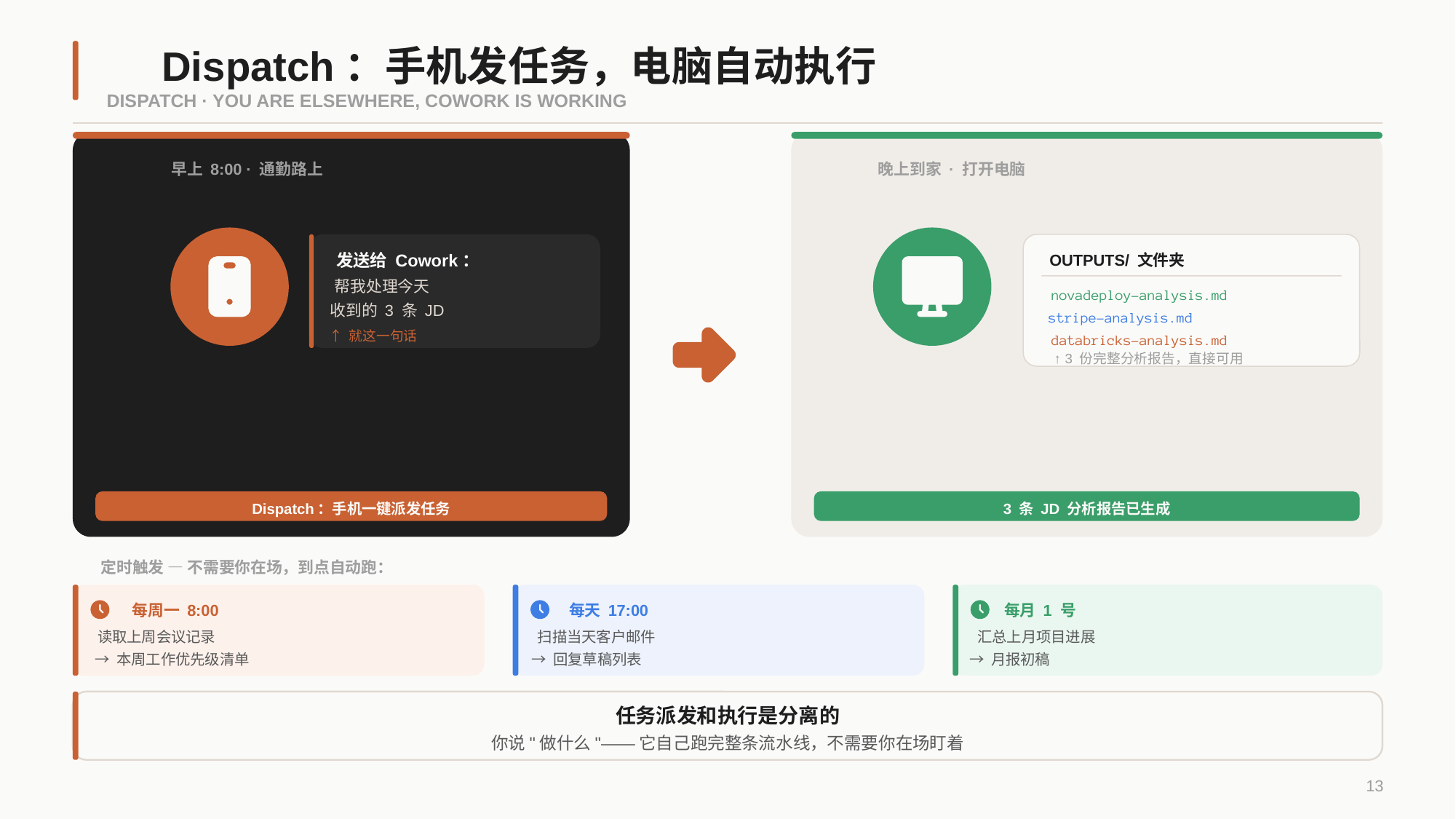

Dispatch：手机发任务，电脑自动执行

DISPATCH · YOU ARE ELSEWHERE, COWORK IS WORKING

早上 8:00 · 通勤路上
晚上到家 · 打开电脑

发送给 Cowork：
OUTPUTS/ 文件夹

帮我处理今天
novadeploy-analysis.md
收到的 3 条 JD
stripe-analysis.md

↑ 就这一句话
databricks-analysis.md
↑ 3 份完整分析报告，直接可用

Dispatch：手机一键派发任务
3 条 JD 分析报告已生成
定时触发 — 不需要你在场，到点自动跑：

每周一 8:00
每天 17:00
每月 1 号
读取上周会议记录
扫描当天客户邮件
汇总上月项目进展
→ 本周工作优先级清单
→ 回复草稿列表
→ 月报初稿

任务派发和执行是分离的
你说"做什么"——它自己跑完整条流水线，不需要你在场盯着
13